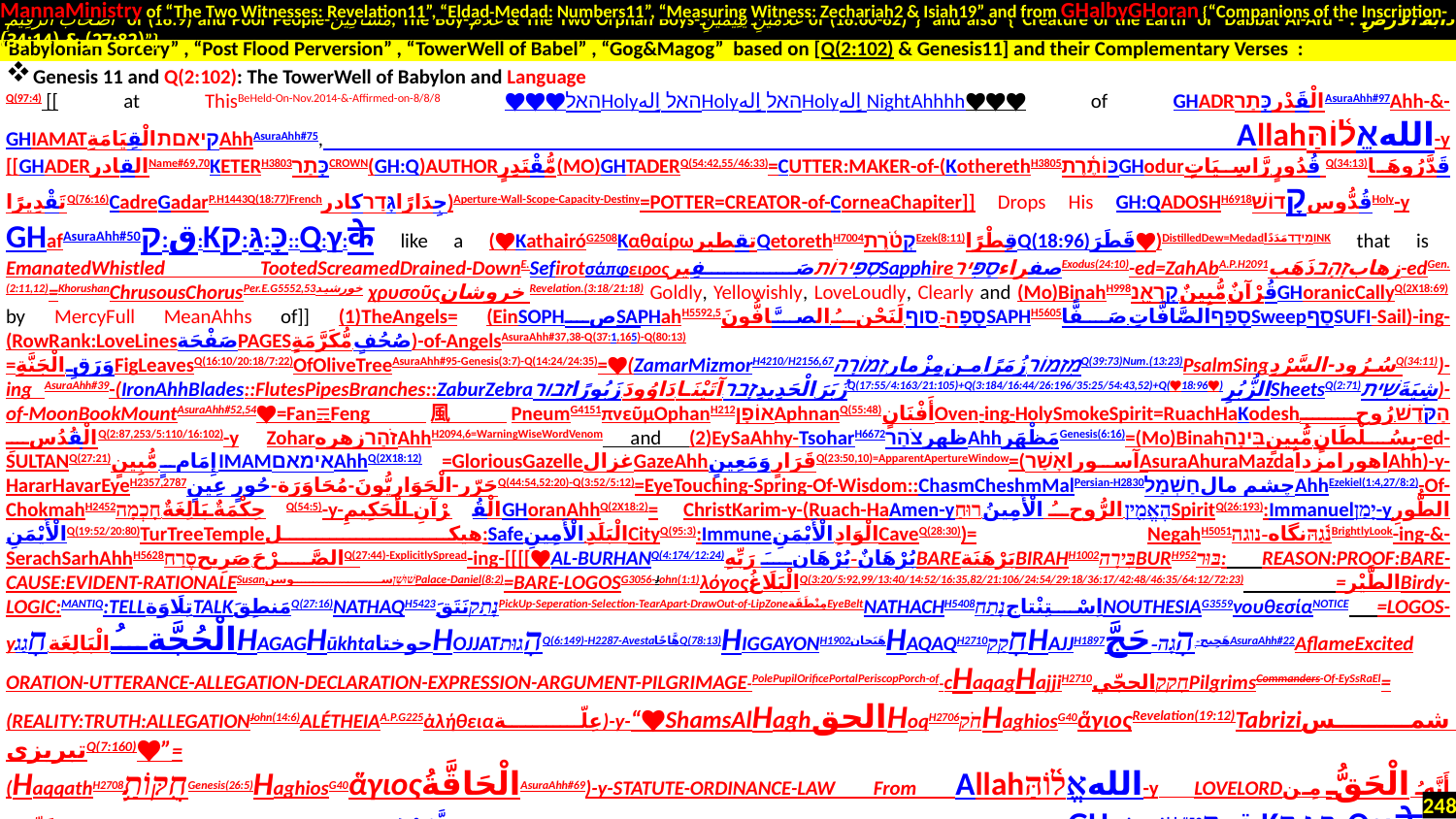

MannaMinistry of “The Two Witnesses: Revelation11”, “Eldad-Medad: Numbers11”, “Measuring Witness: Zechariah2 & Isiah19” and from GHalbyGHoran {“Companions of the Inscription-
 أَصْحَابَ الرَّقِيمِ  of (18:9) and Poor People-مَسَاكِينَ, The Boy-غُلَامُ & The Two Orphan Boys-غُلَامَيْنِ يَتِيمَيْنِ of (18:60-82)”}  and also  {“Creature of the Earth  or  Dabbat Al-Ard - دَابَّةُ الْأَرْضِ : (27:82) & (34:14)”}
.
Genesis 11 and Q(2:102): The TowerWell of Babylon and Language
Q(97:4) [[ at ThisBeHeld-On-Nov.2014-&-Affirmed-on-8/8/8 ♥♥♥האלHolyاِله האלHolyاِله האלHolyاِله NightAhhhh♥♥♥ of GHADRالْقَدْرכָּתַרAsuraAhh#97Ahh-&-GHIAMATקיאםתالْقِيَامَةِAhhAsuraAhh#75, Allahاللهאֱל֫וֹהַּ-y [[GHADERالقادرName#69,70KETERH3803כָּתַרCROWN(GH:Q)AUTHORمُّقْتَدِرٍ(MO)GHTADERQ(54:42,55/46:33)=CUTTER:MAKER-of-(KotherethH3805כּוֹתֶ֫רֶתGHodurقُدُورٍ رَّاسِيَاتٍ Q(34:13)قَدَّرُوهَا تَقْدِيرًاQ(76:16)CadreGadarP.H1443Q(18:77)Frenchجِدَارًاגָּדַרکادر)Aperture-Wall-Scope-Capacity-Destiny=POTTER=CREATOR-of-CorneaChapiter]] Drops His GH:QADOSHH6918قُدُّوسקָדוֹשׁHoly-y  GHafAsuraAhh#50ق:ק:Κכָּ:גַּ:ק::Q:γ:के like a (♥KathairóG2508ΚαθαίρωتقطیرQetorethH7004קְטֹ֫רֶתEzek(8:11)قِطْرًاQ(18:96)قَطَرَ♥)DistilledDew=MedadמֵידָדمَدَدًاINK that is EmanatedWhistled TootedScreamedDrained-DownE.Sefirotσάπφειροςסְפִירוֹת‬صَفِيرSapphireصفراءסַפִּירExodus(24:10)-ed=ZahAbA.P.H2091زهابזָהָבذَهَب-edGen.(2:11,12)=KhorushanChrusousChorusPer.E.G5552,53خورشید χρυσοῦςخروشان Revelation.(3:18/21:18) Goldly, Yellowishly, LoveLoudly, Clearly and (Mo)BinahH998قُرْآنٌ مُّبِينٌ.קָרְאֵ֖נGHoranicCallyQ(2X18:69) by MercyFull MeanAhhs of]] (1)TheAngels= (EinSOPHصSAPHahH5592,5סָפָה-.סוף.لَنَحْنُ الصَّافُّونَSAPHH5605סָפַףالصَّافَّاتِ صَفًّاSweepסַףSUFI-Sail)-ing-(RowRank:LoveLinesصَفْحَةPAGESصُحُفٍ مُّكَرَّمَةٍ)-of-AngelsAsuraAhh#37,38-Q(37:1,165)-Q(80:13)
=وَرَقِ الْجَنَّةِFigLeavesQ(16:10/20:18/7:22)OfOliveTreeAsuraAhh#95-Genesis(3:7)-Q(14:24/24:35)=♥(ZamarMizmorH4210/H2156,67מִזְמוֹר.زُمَرًا من مِزْمار.זְמוֹרָהQ(39:73)Num.(13:23)PsalmSingسُرُود-السَّرْدِQ(34:11))-ing AsuraAhh#39-(IronAhhBlades::FlutesPipesBranches::ZaburZebraزُبَرَ الْحَدِيدِזָבר-آتَيْنَا دَاوُودَ زَبُورًاזבורQ(17:55/4:163/21:105)+Q(3:184/16:44/26:196/35:25/54:43,52)+Q(♥18:96♥)الزُّبُرِSheetsQ(2:71)شِيَةَשִׁית)-of-MoonBookMountAsuraAhh#52,54♥=Fan☴Feng風PneumG4151πνεῦμOphanH212אוֹפָןAphnanQ(55:48)أَفْنَانٍOven-ing-HolySmokeSpirit=RuachHaKodeshהַקֹּדֶשׁ.رُوحِ الْقُدُسِQ(2:87,253/5:110/16:102)-y ZoharזֹהַרزهرهAhhH2094,6=WarningWiseWordVenom and (2)EySaAhhy-TsoharH6672ظهرצֹהַרAhhمَظْهَرGenesis(6:16)=(Mo)Binahبِسُلْطَانٍ مُّبِينٍבִּינָה-ed-SULTANQ(27:21)إِمَامٍ مُّبِينٍIMAMאימאםAhhQ(2X18:12) =GloriousGazelleغزالGazeAhhقَرَارٍ وَمَعِينٍQ(23:50,10)=ApparentApertureWindow=(آسوراאָשַׁרAsuraAhuraMazdaاهورامزداAhh)-y-HararHavarEyeH2357,2787حَرّر-الْحَوَارِيُّونَ-مُحَاوَرَة-حُورٍ عِينٍQ(44:54,52:20)-Q(3:52/5:12)=EyeTouching-Spring-Of-Wisdom::ChasmCheshmMalPersian-H2830چشم مالחַשְׁמַלAhhEzekiel(1:4,27/8:2)-Of-ChokmahH2452حِكْمَةٌ بَالِغَةٌ.חָכְמָהQ(54:5)-y-الْقُرْآنِ الْحَكِيمِGHoranAhhQ(2X18:2)= ChristKarim-y-(Ruach-HaAmen-yהֶאֱמִ֖ין الرُّوحُ الْأَمِينُ.רוּחַSpiritQ(26:193):Immanuelיָמַן-yالطُّورِ الْأَيْمَنِQ(19:52/20:80)TurTreeTempleهیکل:Safeالْبَلَدِ الْأَمِينِCityQ(95:3):Immuneالْوَادِ الْأَيْمَنِCaveQ(28:30))= NegahH5051נֹ֫גַהּنگاه-נוגהBrightlyLook-ing-&-SerachSarhAhhH5628الصَّرْحَ.صَرِيحסֶרַחQ(27:44)-ExplicitlySpread-ing-[[[[♥AL-BURHANQ(4:174/12:24)بُرْهَانٌ-بُرْهَانَ رَبِّهِBAREبَرْهَنَةBIRAHH1002בִּירָהBURH952בּוּר: REASON:PROOF:BARE-CAUSE:EVIDENT-RATIONALESusanשׁוּשַׁןسوسنPalace-Daniel(8:2)=BARE-LOGOSG3056-John(1:1)λόγοςالْبَلَاغُQ(3:20/5:92,99/13:40/14:52/16:35,82/21:106/24:54/29:18/36:17/42:48/46:35/64:12/72:23) =الطَّيْرBirdy-LOGIC:MANTIQ:TELLتِلَاوَةTALKمَنطِقَQ(27:16)NATHAQH5423נָתַקنَتَقَPickUp-Seperation-Selection-TearApart-DrawOut-of-LipZoneمِنْطَقَةEyeBeltNATHACHH5408اِسْتِنْتاجנָתַחNOUTHESIAG3559νουθεσίαNOTICE =LOGOS-yالْحُجَّةُ الْبَالِغَة.חָגַגHAGAGHūkhtaحوختاHOJJATהָגוּתQ(6:149)-H2287-AvestaهَّاجًاQ(78:13)HIGGAYONH1902هَيَجانHAQAQH2710חָקַקHAJJH1897هَجِيج-.הָגָה-حَجَّAsuraAhh#22AflameExcited ORATION-UTTERANCE-ALLEGATION-DECLARATION-EXPRESSION-ARGUMENT-PILGRIMAGE-PolePupilOrificePortalPeriscopPorch-of-cHaqagHajjiH2710חָקַקالحجّيPilgrimsCommanders-Of-EySsRaEl= (REALITY:TRUTH:ALLEGATIONJohn(14:6)ALÉTHEIAA.P.G225ἀλήθειαعِلّة)-y-“♥ShamsAlHaghالحقHoqH2706חֹקHaghiosG40ἅγιοςRevelation(19:12)Tabriziشمس تبریزیQ(7:160)♥”=
(HaqqathH2708חֻקּוֹתַ֥Genesis(26:5)HaghiosG40ἅγιοςالْحَاقَّةُAsuraAhh#69)-y-STATUTE-ORDINANCE-LAW   From   Allahاللهאֱל֫וֹהַּ-y   LoveLordأَنَّهُ الْحَقُّ مِن رَّبِّهِمْQ(2:26)♥]]]] Are Descended [LAdonH134لَّدُنْלַֽאֶדֶןQ(11:1)Down] in That KarimChromeCreamChrismGrace-ing NightAhhhh by [GHafAsuraAhh#50ق:ק:Κכָּ:גַּ:ק::Q:γ:के-y] PermissionEaringOrder CommandEaredDictationAuthorityWillEng.ADON,OZENH113,H238ADHAN,OXENQ(97:4)EXON,OUSENG3775,G5621أُذُنאֹזֶןοὖς-אדֹנִ֗إِذْنِὠτίον=EXESTI,EJAZASTG1832,A.Sans.T.ἔξεστιν-ἐξὸν-आज्ञा
 of Their LoveLord for Every [AmarAhhingH559يُدَبِّرُ الْأَمْرَאָמַרGenesis(1:3)Q(10:3/13:2/32:5)=(DebirH1687דְּבִירالْمُدَبِّرَاتِ أَمْرًاQ(79:5)1Kings(6:5))-ing] MatterCommandOracle
“Babylonian Sorcery” , “Post Flood Perversion” , “TowerWell of Babel” , “Gog&Magog”  based on [Q(2:102) & Genesis11] and their Complementary Verses  :
248